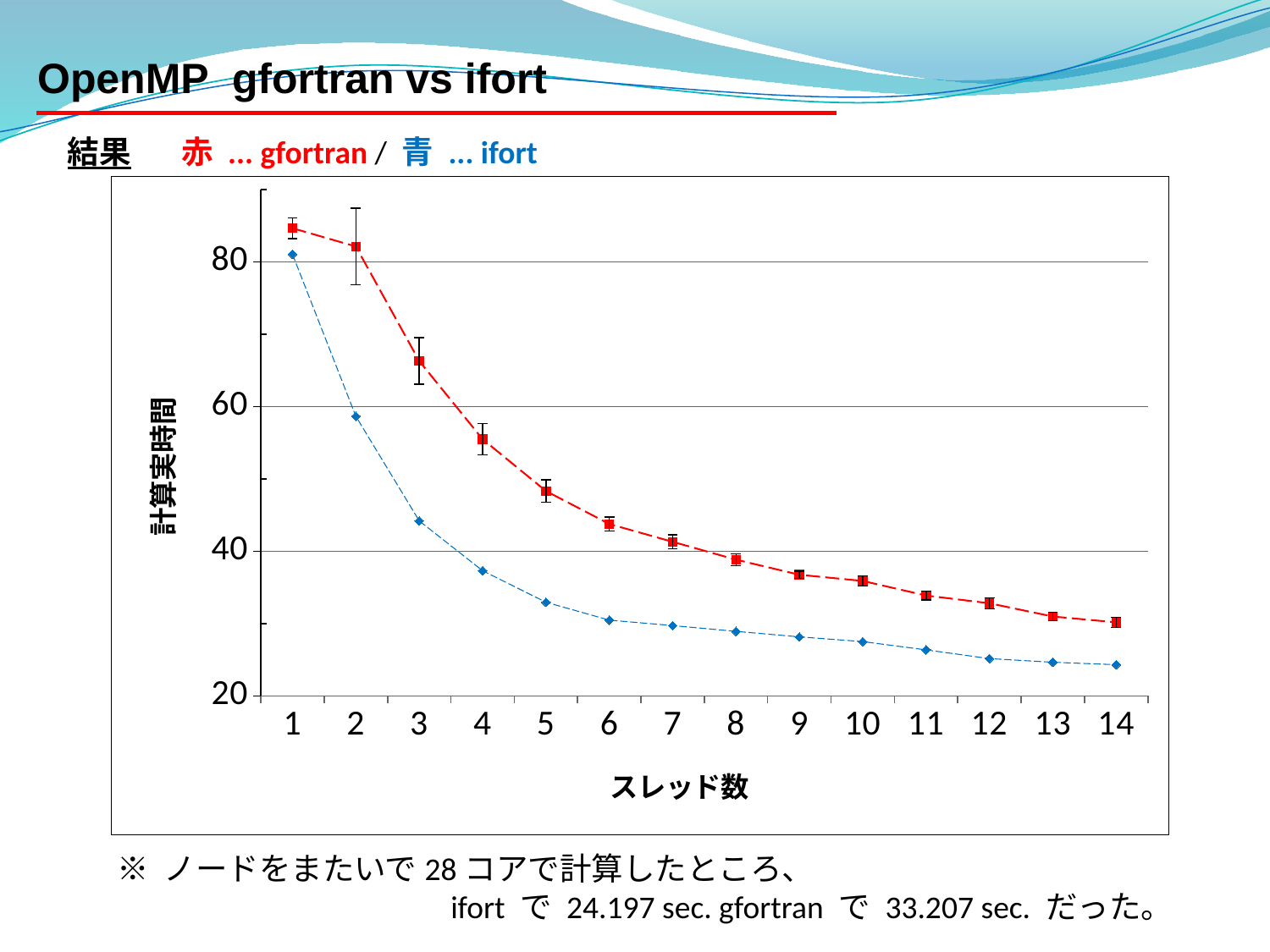

OpenMP  gfortran vs ifort
結果       赤 ... gfortran / 青 ... ifort

### Chart

| Category |  |  |
|---|---|---|
※ ノードをまたいで28コアで計算したところ、
ifort で 24.197 sec. gfortran で 33.207 sec. だった。